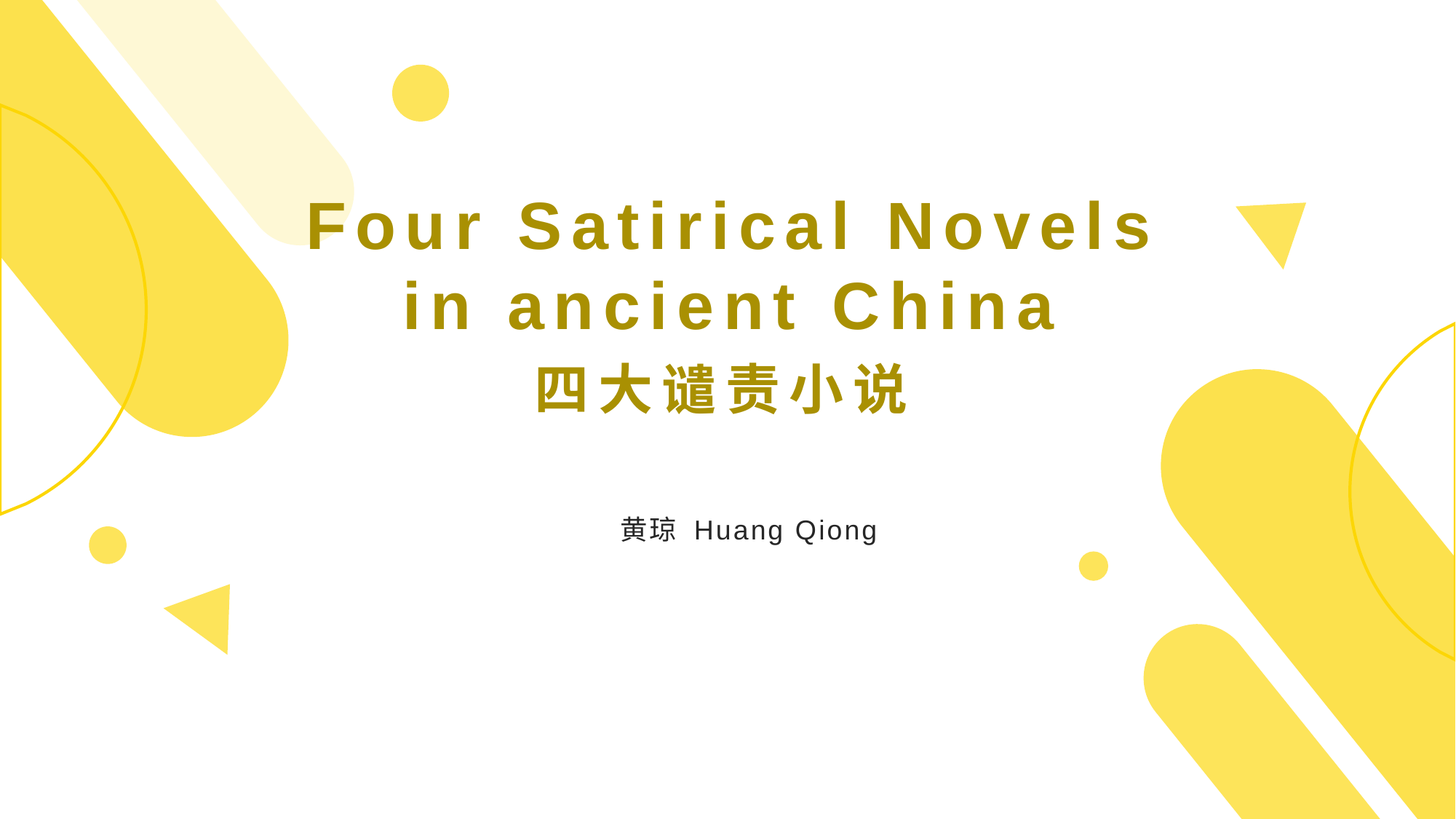

# Four Satirical Novels in ancient China 四大谴责小说
黄琼 Huang Qiong